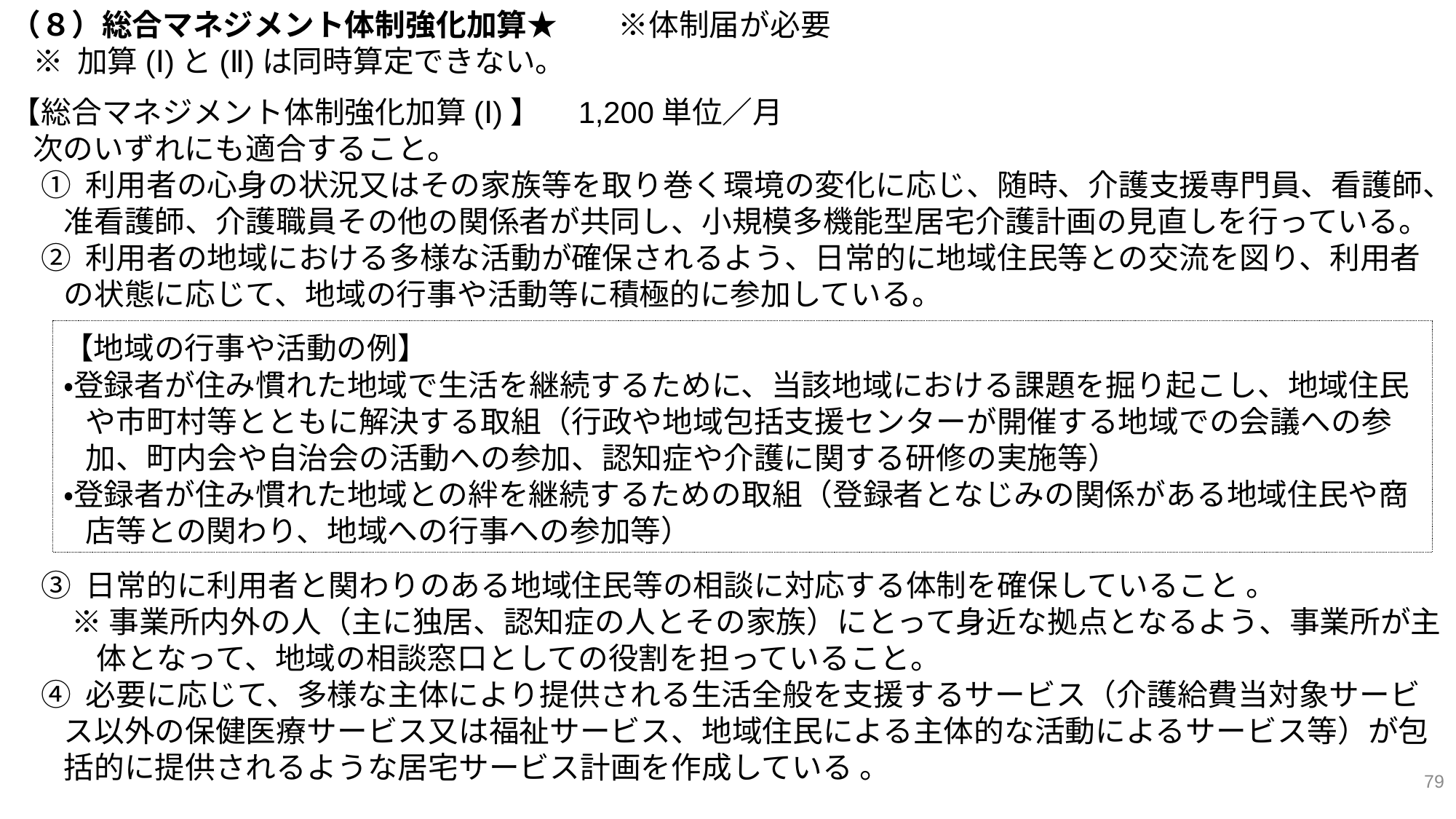

（８）総合マネジメント体制強化加算★　　※体制届が必要
※ 加算(Ⅰ)と(Ⅱ)は同時算定できない。

【総合マネジメント体制強化加算(Ⅰ)】　1,200単位／月
次のいずれにも適合すること。
① 利用者の心身の状況又はその家族等を取り巻く環境の変化に応じ、随時、介護支援専門員、看護師、准看護師、介護職員その他の関係者が共同し、小規模多機能型居宅介護計画の見直しを行っている。
② 利用者の地域における多様な活動が確保されるよう、日常的に地域住民等との交流を図り、利用者の状態に応じて、地域の行事や活動等に積極的に参加している。

③ 日常的に利用者と関わりのある地域住民等の相談に対応する体制を確保していること 。
　※ 事業所内外の人（主に独居、認知症の人とその家族）にとって身近な拠点となるよう、事業所が主体となって、地域の相談窓口としての役割を担っていること。
④ 必要に応じて、多様な主体により提供される生活全般を支援するサービス（介護給費当対象サービス以外の保健医療サービス又は福祉サービス、地域住民による主体的な活動によるサービス等）が包括的に提供されるような居宅サービス計画を作成している 。
【地域の行事や活動の例】
・登録者が住み慣れた地域で生活を継続するために、当該地域における課題を掘り起こし、地域住民や市町村等とともに解決する取組（行政や地域包括支援センターが開催する地域での会議への参加、町内会や自治会の活動への参加、認知症や介護に関する研修の実施等）
・登録者が住み慣れた地域との絆を継続するための取組（登録者となじみの関係がある地域住民や商店等との関わり、地域への行事への参加等）
79